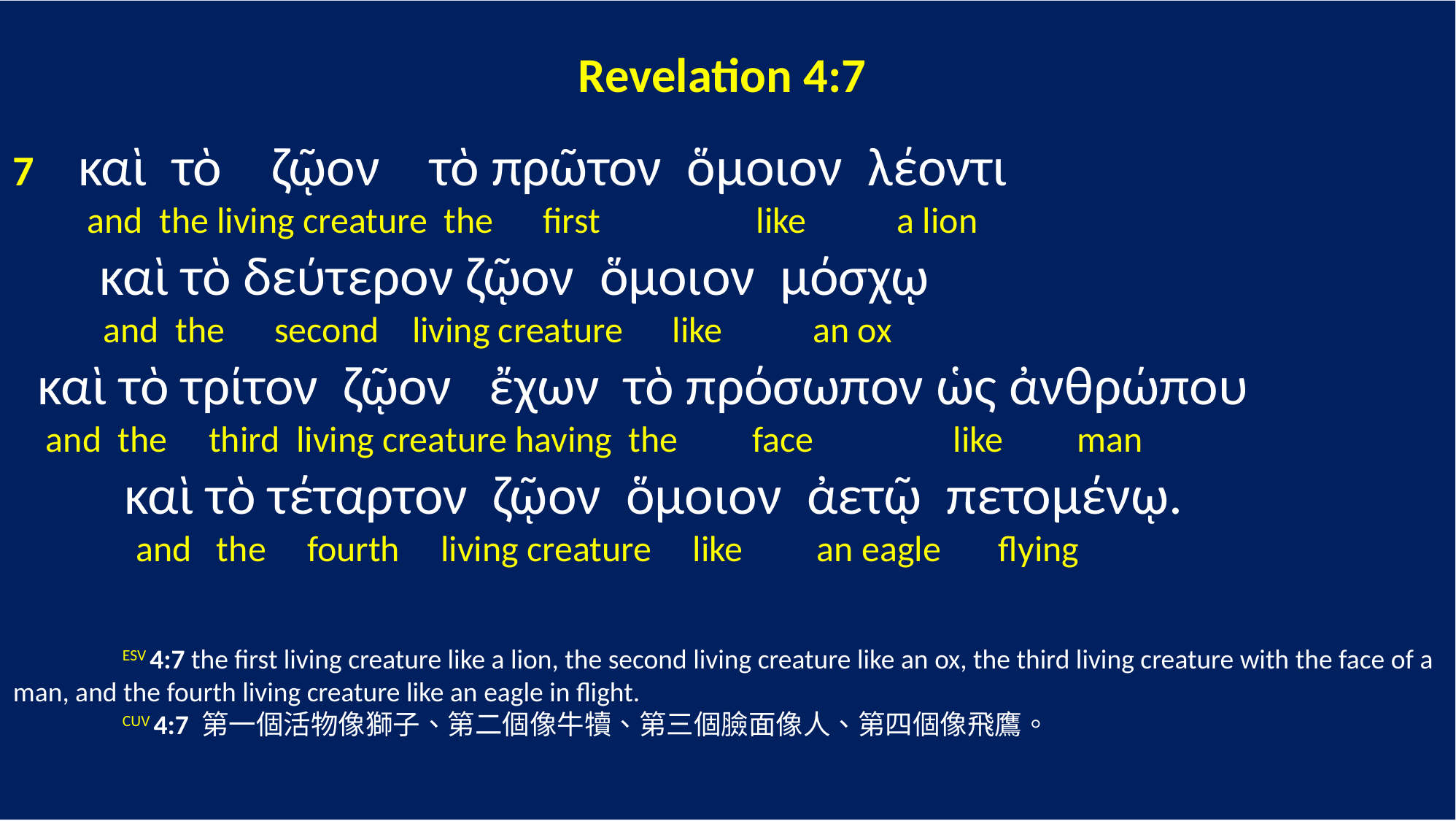

Revelation 4:7

7    καὶ  τὸ    ζῷον    τὸ πρῶτον  ὅμοιον  λέοντι
         and  the living creature  the      first                   like           a lion
       καὶ τὸ δεύτερον ζῷον  ὅμοιον  μόσχῳ
           and  the      second    living creature      like           an ox
  καὶ τὸ τρίτον  ζῷον   ἔχων  τὸ πρόσωπον ὡς ἀνθρώπου
    and  the     third  living creature having  the         face                 like         man
         καὶ τὸ τέταρτον  ζῷον  ὅμοιον  ἀετῷ  πετομένῳ.
               and   the     fourth     living creature     like         an eagle       flying

	ESV 4:7 the first living creature like a lion, the second living creature like an ox, the third living creature with the face of a man, and the fourth living creature like an eagle in flight.
	CUV 4:7 第一個活物像獅子、第二個像牛犢、第三個臉面像人、第四個像飛鷹。